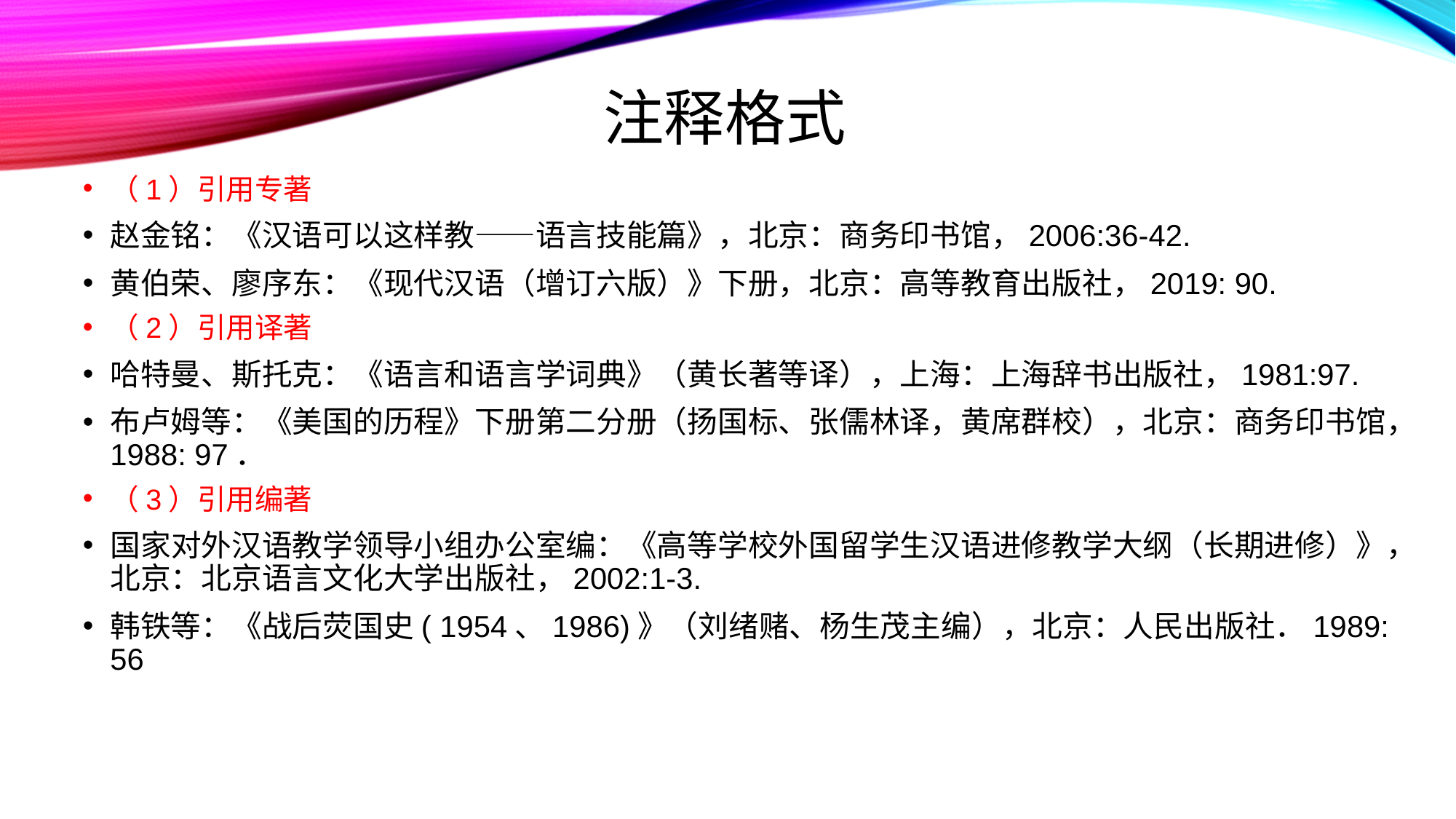

# 注释格式
（1）引用专著
赵金铭：《汉语可以这样教——语言技能篇》，北京：商务印书馆，2006:36-42.
黄伯荣、廖序东：《现代汉语（增订六版）》下册，北京：高等教育出版社，2019: 90.
（2）引用译著
哈特曼、斯托克：《语言和语言学词典》（黄长著等译），上海：上海辞书出版社，1981:97.
布卢姆等：《美国的历程》下册第二分册（扬国标、张儒林译，黄席群校），北京：商务印书馆，1988: 97．
（3）引用编著
国家对外汉语教学领导小组办公室编：《高等学校外国留学生汉语进修教学大纲（长期进修）》，北京：北京语言文化大学出版社，2002:1-3.
韩铁等：《战后荧国史( 1954、1986)》（刘绪赌、杨生茂主编），北京：人民出版社．1989: 56